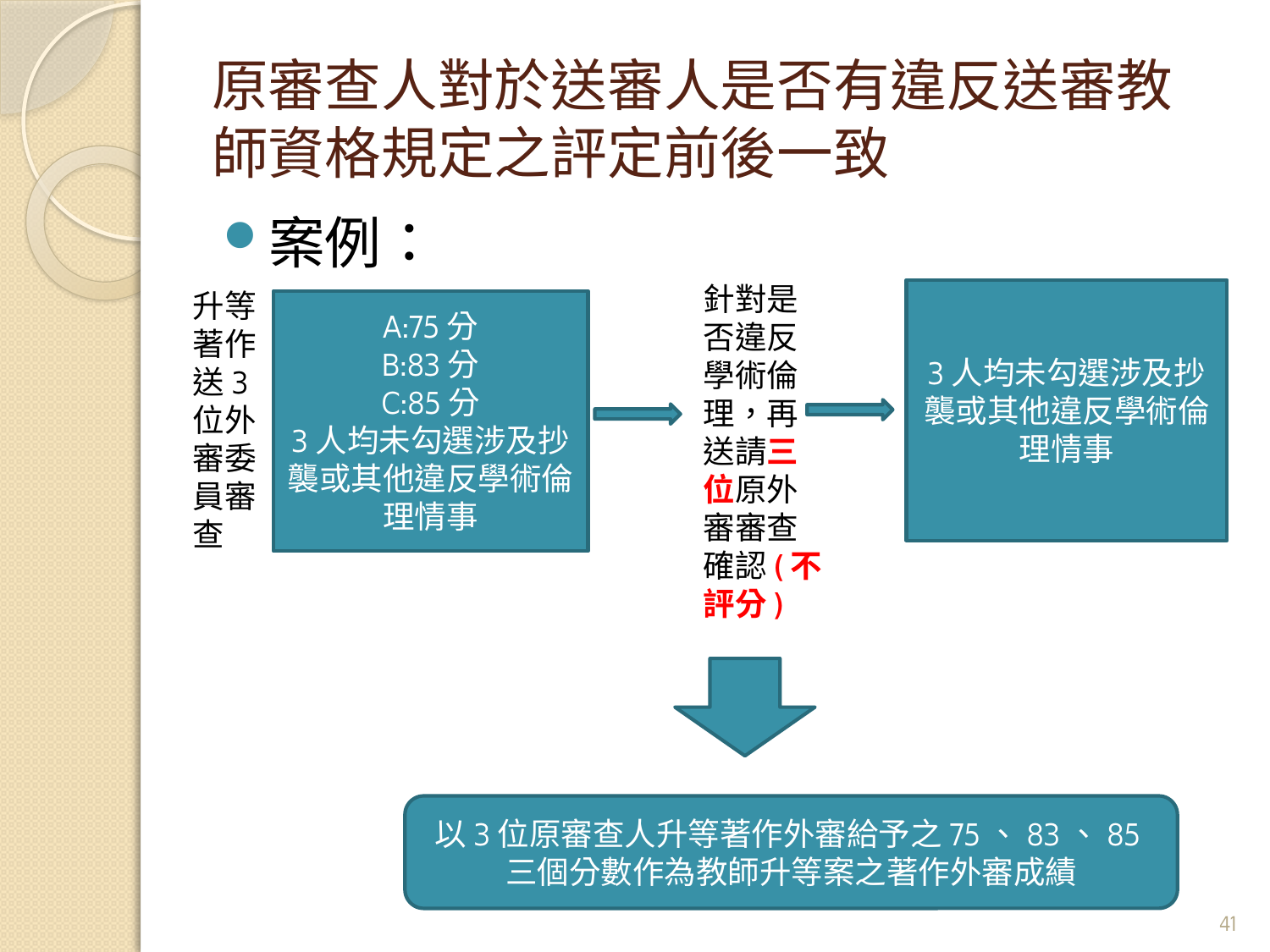

# 原審查人對於送審人是否有違反送審教師資格規定之評定前後一致
案例：

針對是否違反學術倫理，再送請三位原外審審查確認(不評分)
升等著作送3位外審委員審查
3人均未勾選涉及抄襲或其他違反學術倫
理情事
A:75分
B:83分
C:85分
3人均未勾選涉及抄襲或其他違反學術倫
理情事

以3位原審查人升等著作外審給予之75、83、85三個分數作為教師升等案之著作外審成績
41